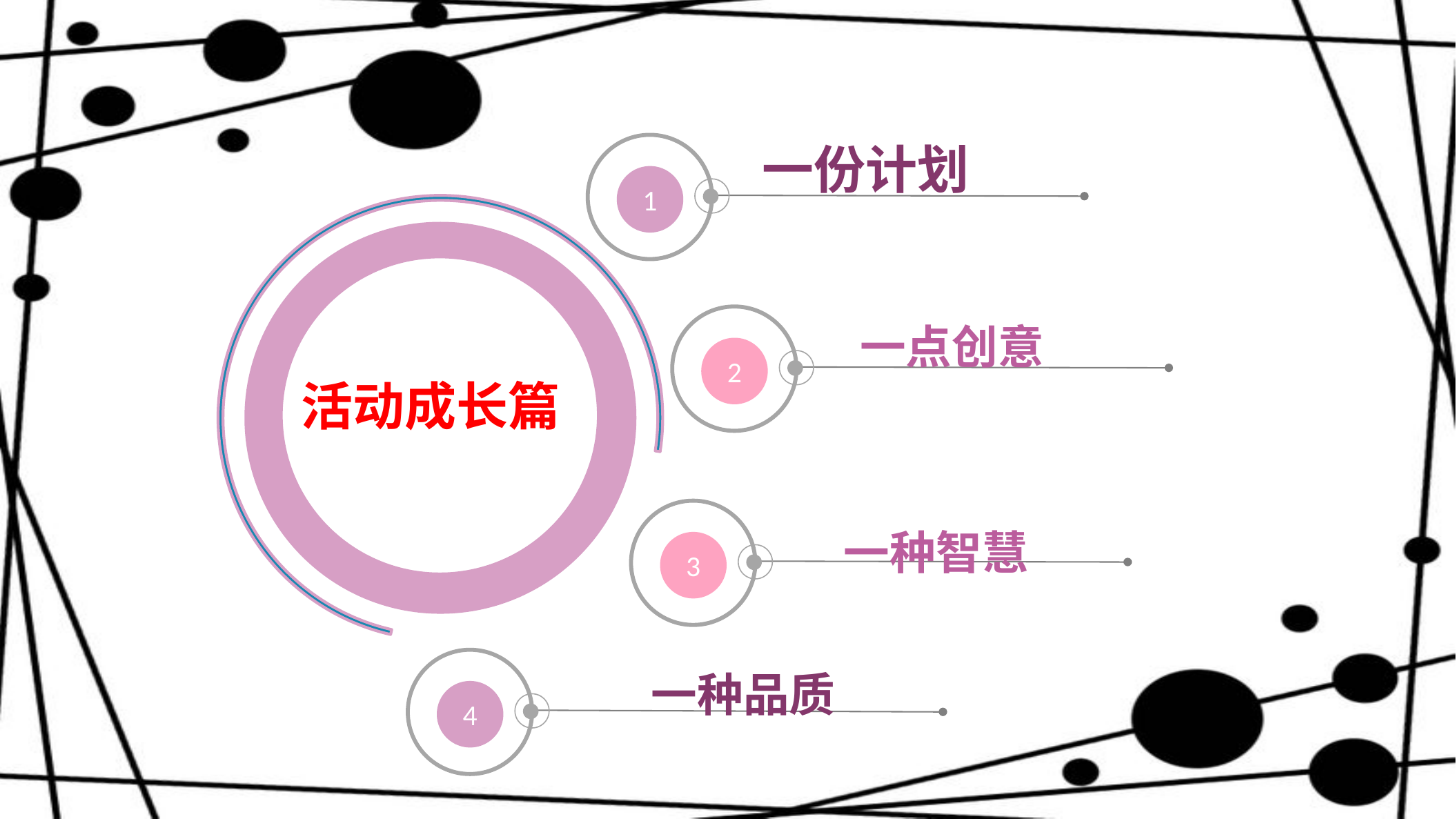

一份计划

1

活动成长篇

2

一点创意
一种智慧

3

4

一种品质